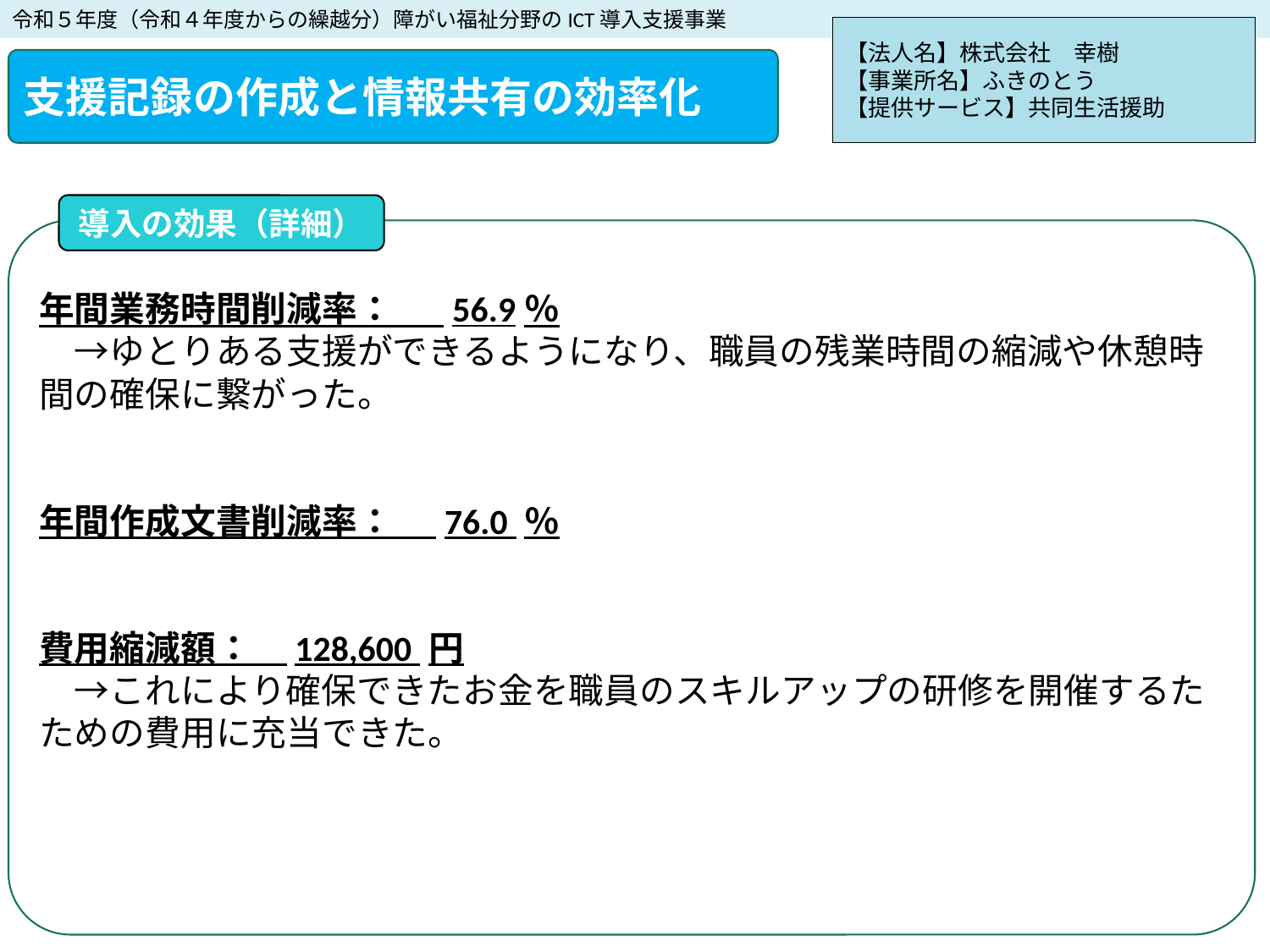

令和５年度（令和４年度からの繰越分）障がい福祉分野のICT導入支援事業
【法人名】株式会社　幸樹
【事業所名】ふきのとう
【提供サービス】共同生活援助
支援記録の作成と情報共有の効率化
導入の効果（詳細）

年間業務時間削減率： 　 56.9％
　→ゆとりある支援ができるようになり、職員の残業時間の縮減や休憩時間の確保に繋がった。

年間作成文書削減率：　 76.0 ％

費用縮減額：　128,600 円
　→これにより確保できたお金を職員のスキルアップの研修を開催するたための費用に充当できた。